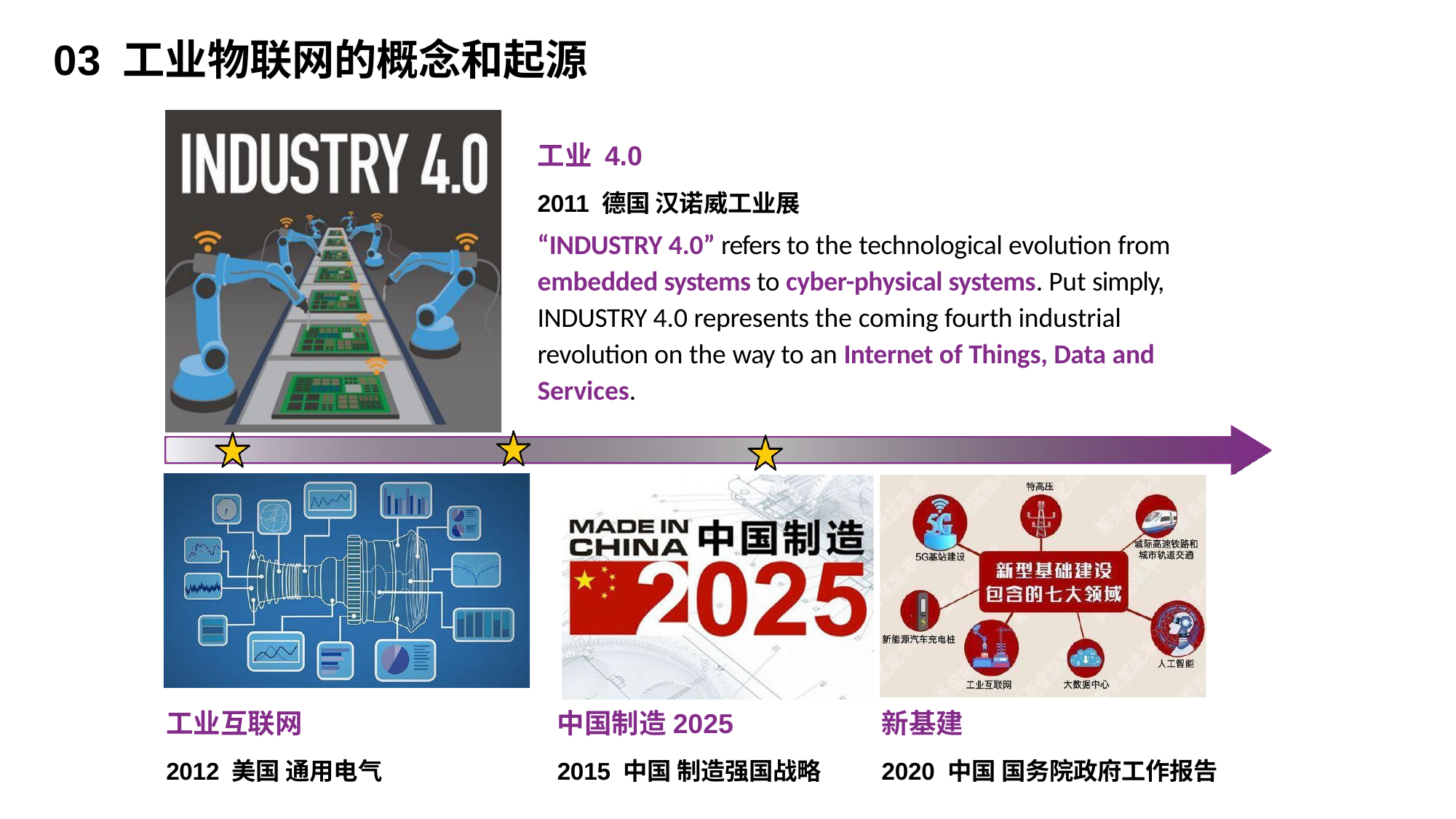

03 工业物联网的概念和起源

工业 4.0
2011 德国 汉诺威工业展
“INDUSTRY 4.0” refers to the technological evolution from  embedded systems to cyber-physical systems. Put simply,  INDUSTRY 4.0 represents the coming fourth industrial  revolution on the way to an Internet of Things, Data and  Services.

工业互联网
2012 美国 通用电气
中国制造2025
2015 中国 制造强国战略
新基建
2020 中国 国务院政府工作报告